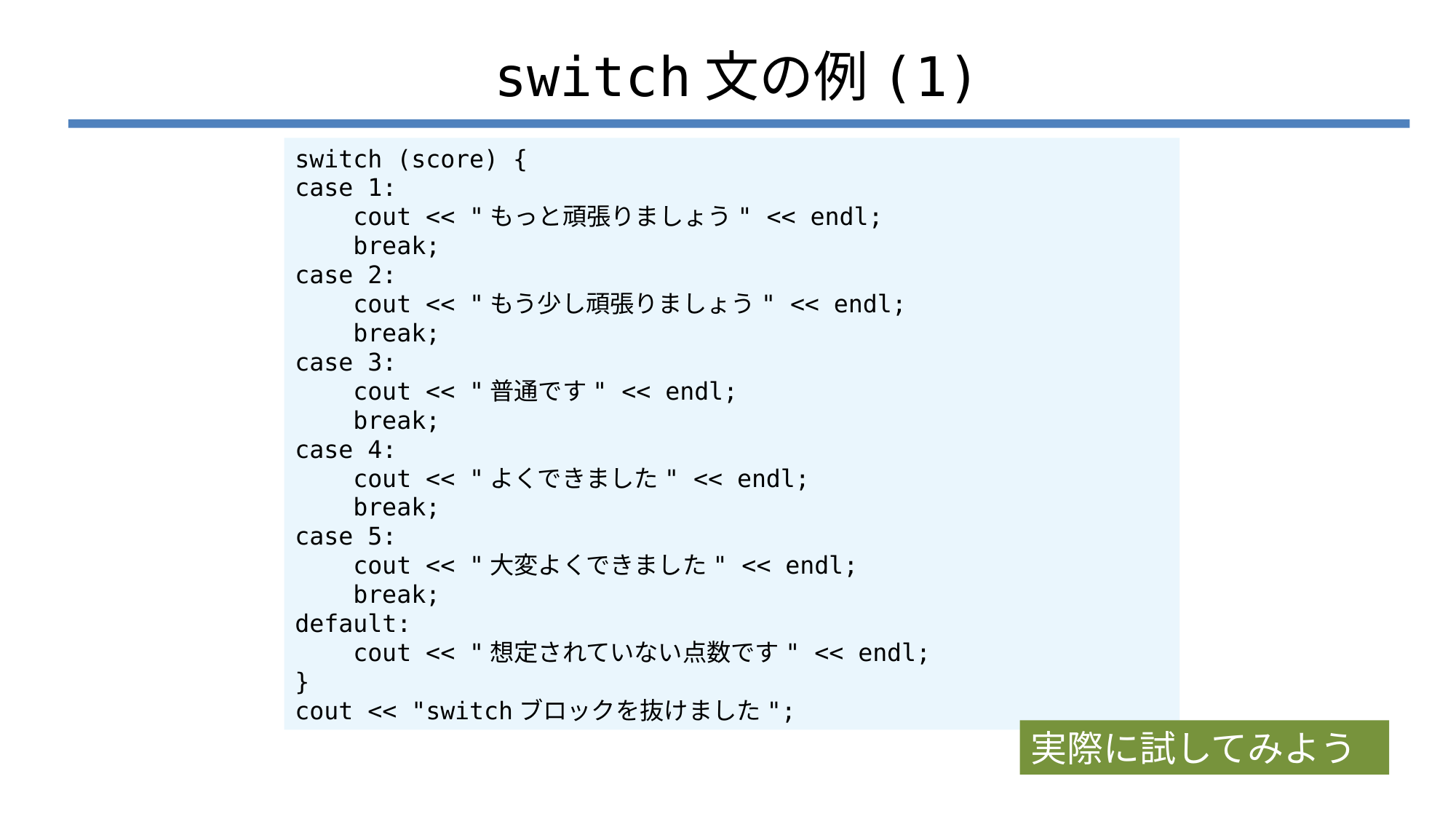

# switch文の例(1)
switch (score) {
case 1:
    cout << "もっと頑張りましょう" << endl;
    break;
case 2:
    cout << "もう少し頑張りましょう" << endl;
    break;
case 3:
    cout << "普通です" << endl;
    break;
case 4:
    cout << "よくできました" << endl;
    break;
case 5:
    cout << "大変よくできました" << endl;
    break;
default:
    cout << "想定されていない点数です" << endl;
}
cout << "switchブロックを抜けました";
実際に試してみよう